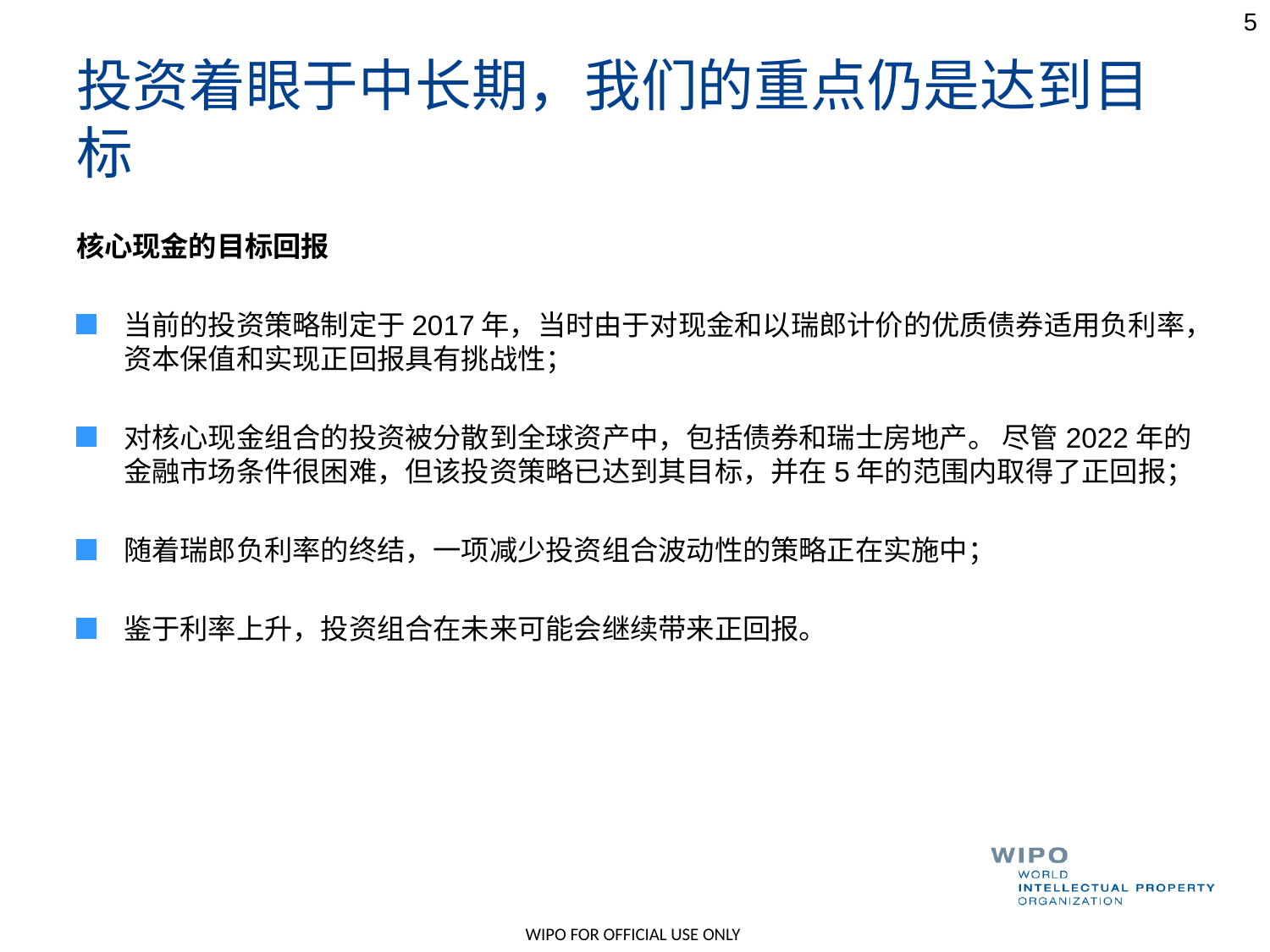

5
# 投资着眼于中长期，我们的重点仍是达到目标
核心现金的目标回报

当前的投资策略制定于2017年，当时由于对现金和以瑞郎计价的优质债券适用负利率，资本保值和实现正回报具有挑战性；

对核心现金组合的投资被分散到全球资产中，包括债券和瑞士房地产。 尽管2022年的金融市场条件很困难，但该投资策略已达到其目标，并在5年的范围内取得了正回报；

随着瑞郎负利率的终结，一项减少投资组合波动性的策略正在实施中；

鉴于利率上升，投资组合在未来可能会继续带来正回报。